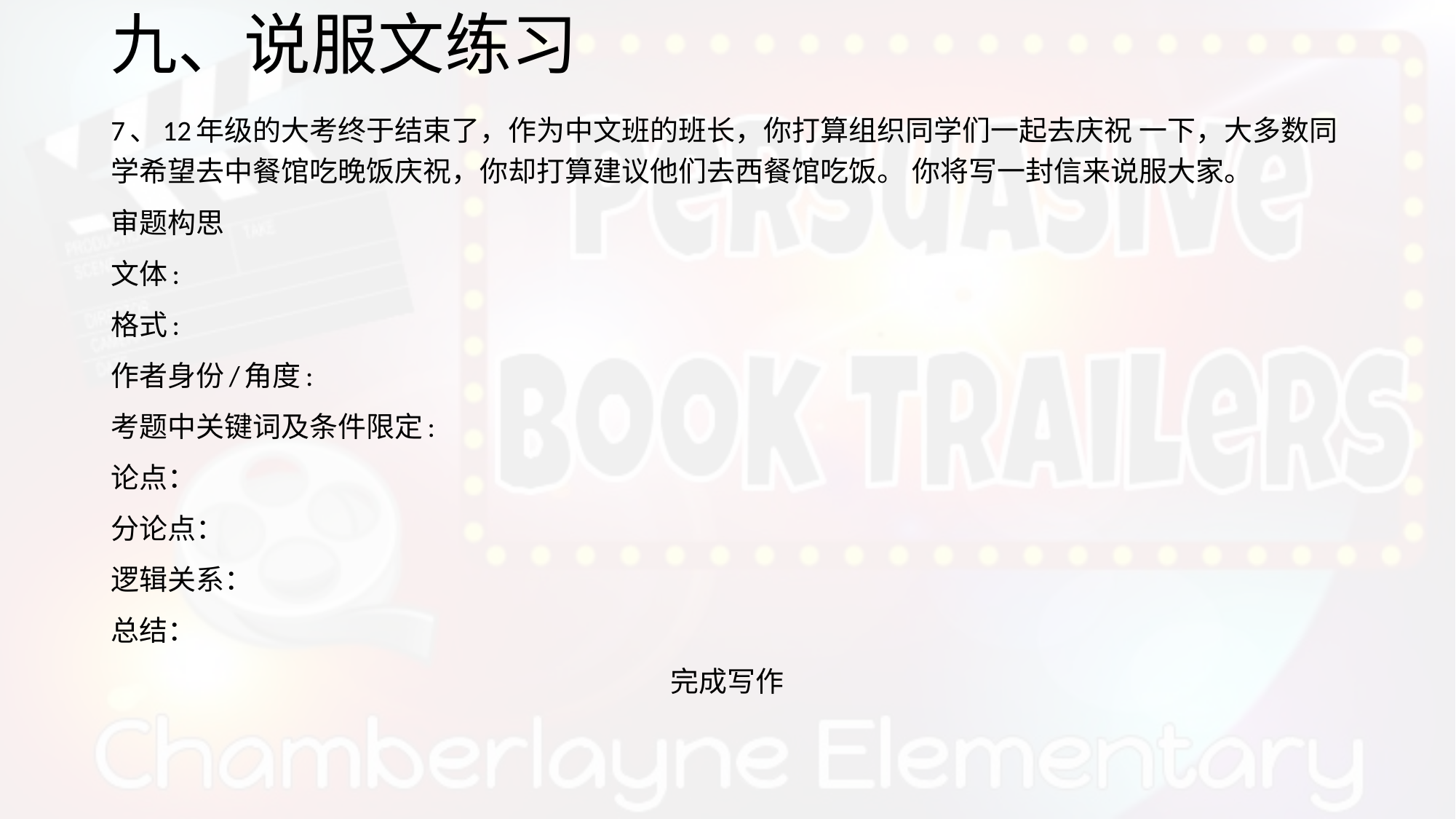

# 九、说服文练习
7、12年级的大考终于结束了，作为中文班的班长，你打算组织同学们一起去庆祝 一下，大多数同学希望去中餐馆吃晚饭庆祝，你却打算建议他们去西餐馆吃饭。 你将写一封信来说服大家。
审题构思
文体:
格式:
作者身份/角度:
考题中关键词及条件限定:
论点：
分论点：
逻辑关系：
总结：
完成写作